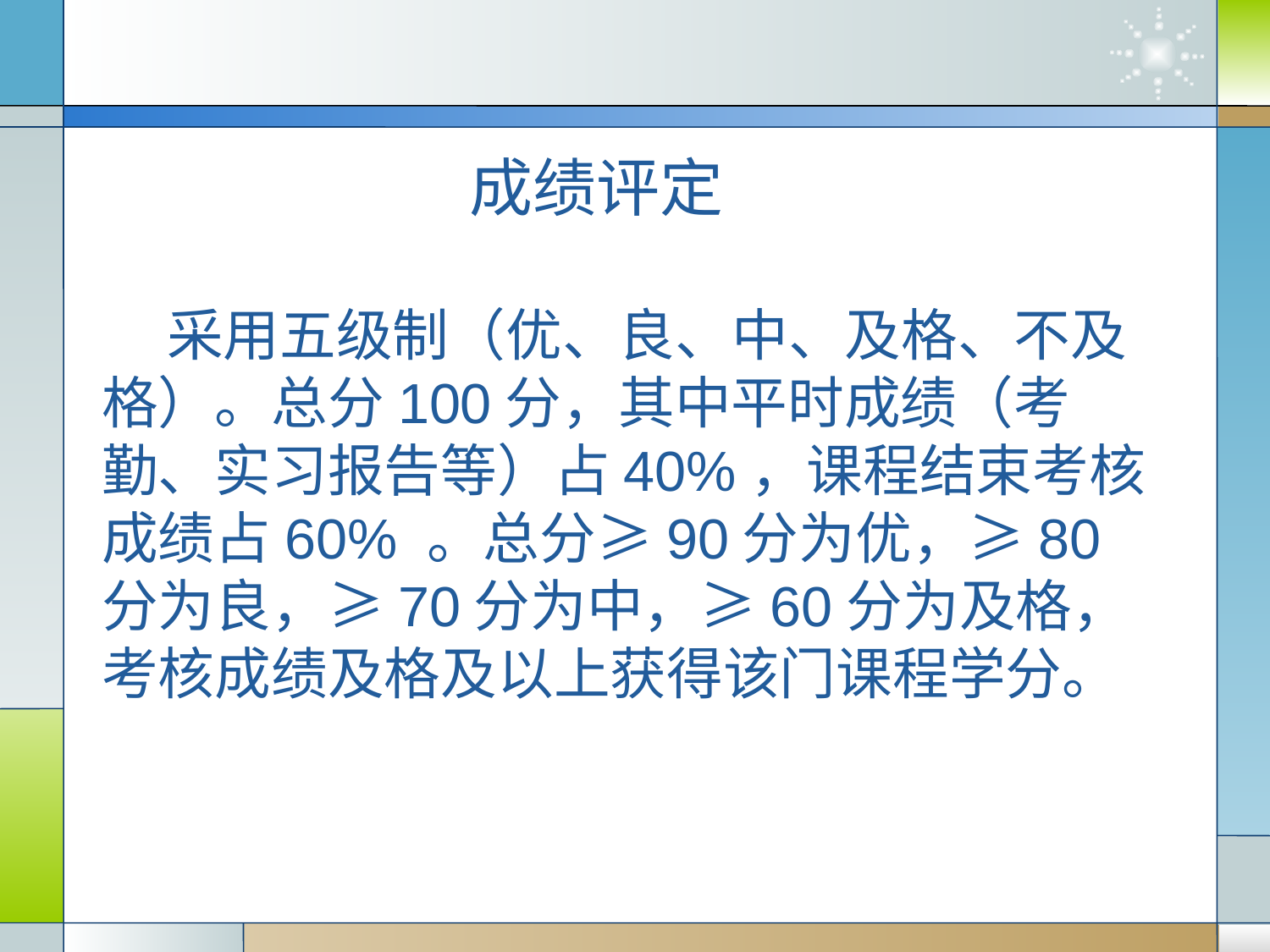

成绩评定
    采用五级制（优、良、中、及格、不及格）。总分100分，其中平时成绩（考勤、实习报告等）占40%，课程结束考核成绩占60% 。总分≥90分为优，≥80分为良，≥70分为中，≥60分为及格，考核成绩及格及以上获得该门课程学分。